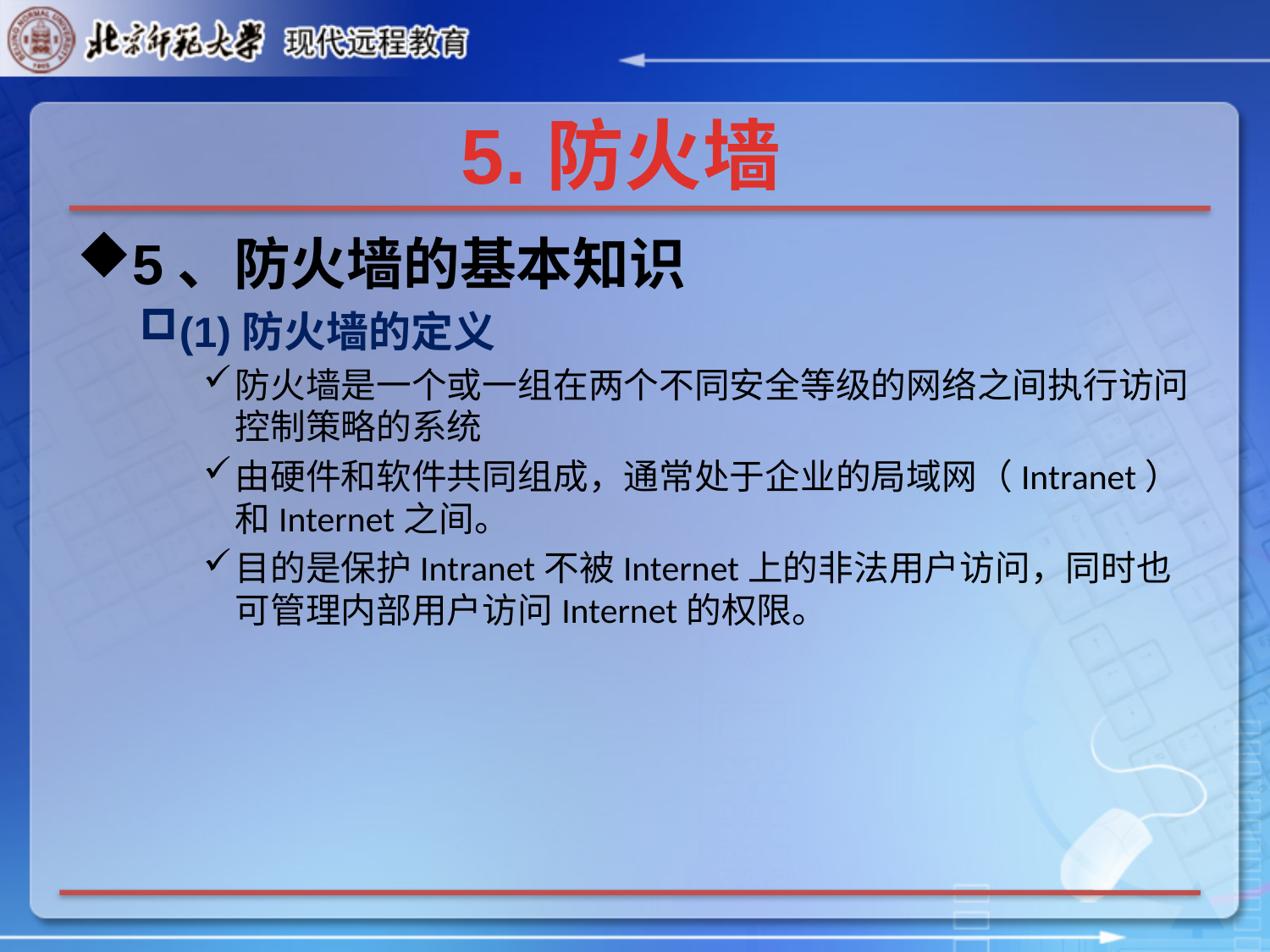

# 5.防火墙
5、防火墙的基本知识
(1)防火墙的定义
防火墙是一个或一组在两个不同安全等级的网络之间执行访问控制策略的系统
由硬件和软件共同组成，通常处于企业的局域网（Intranet）和Internet之间。
目的是保护Intranet不被Internet上的非法用户访问，同时也可管理内部用户访问Internet的权限。